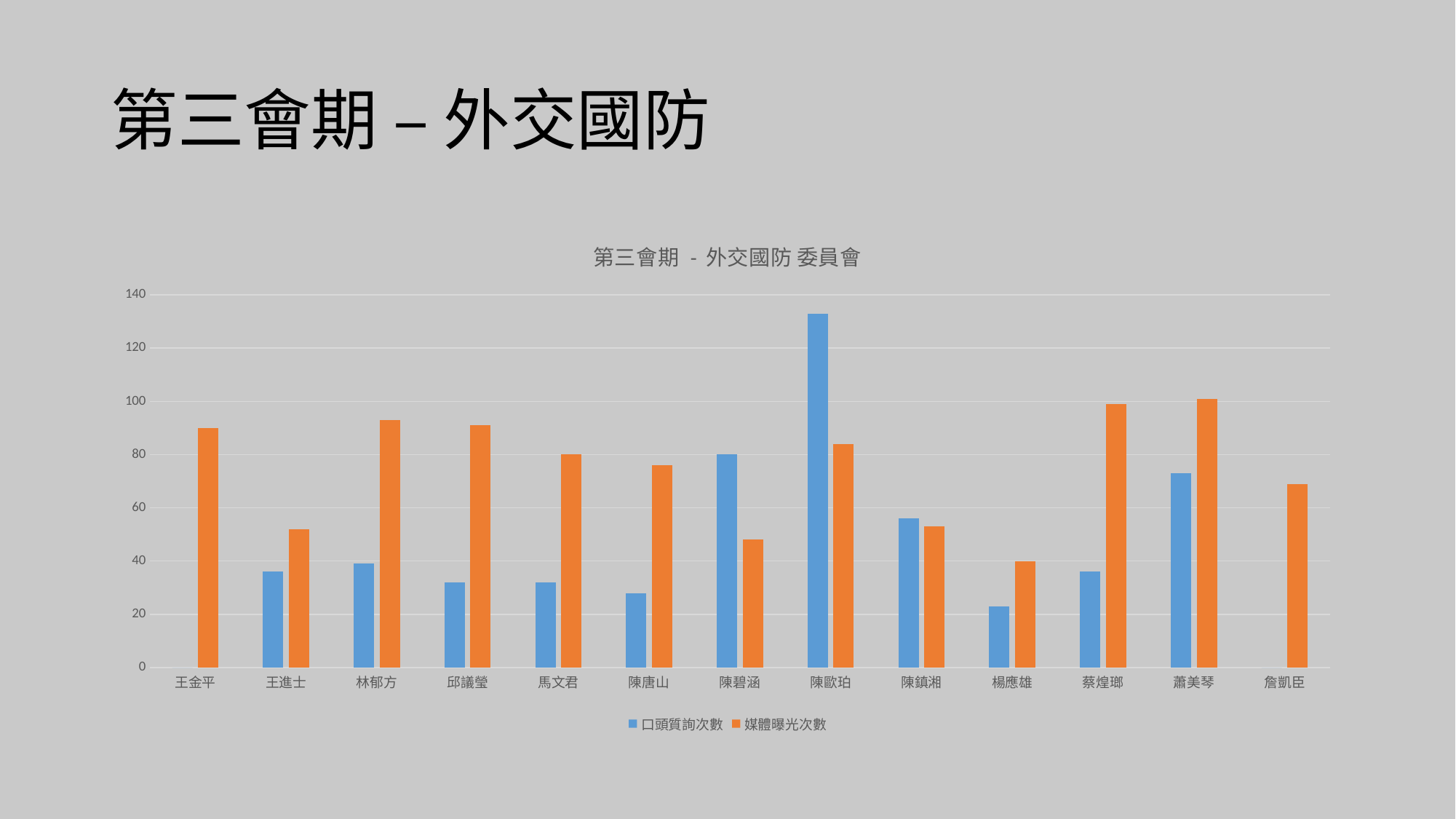

# 第三會期 – 外交國防

### Chart: 第三會期 - 外交國防 委員會

| Category | 口頭質詢次數 | 媒體曝光次數 |
|---|---|---|
| 王金平 | 0.0 | 90.0 |
| 王進士 | 36.0 | 52.0 |
| 林郁方 | 39.0 | 93.0 |
| 邱議瑩 | 32.0 | 91.0 |
| 馬文君 | 32.0 | 80.0 |
| 陳唐山 | 28.0 | 76.0 |
| 陳碧涵 | 80.0 | 48.0 |
| 陳歐珀 | 133.0 | 84.0 |
| 陳鎮湘 | 56.0 | 53.0 |
| 楊應雄 | 23.0 | 40.0 |
| 蔡煌瑯 | 36.0 | 99.0 |
| 蕭美琴 | 73.0 | 101.0 |
| 詹凱臣 | 0.0 | 69.0 |